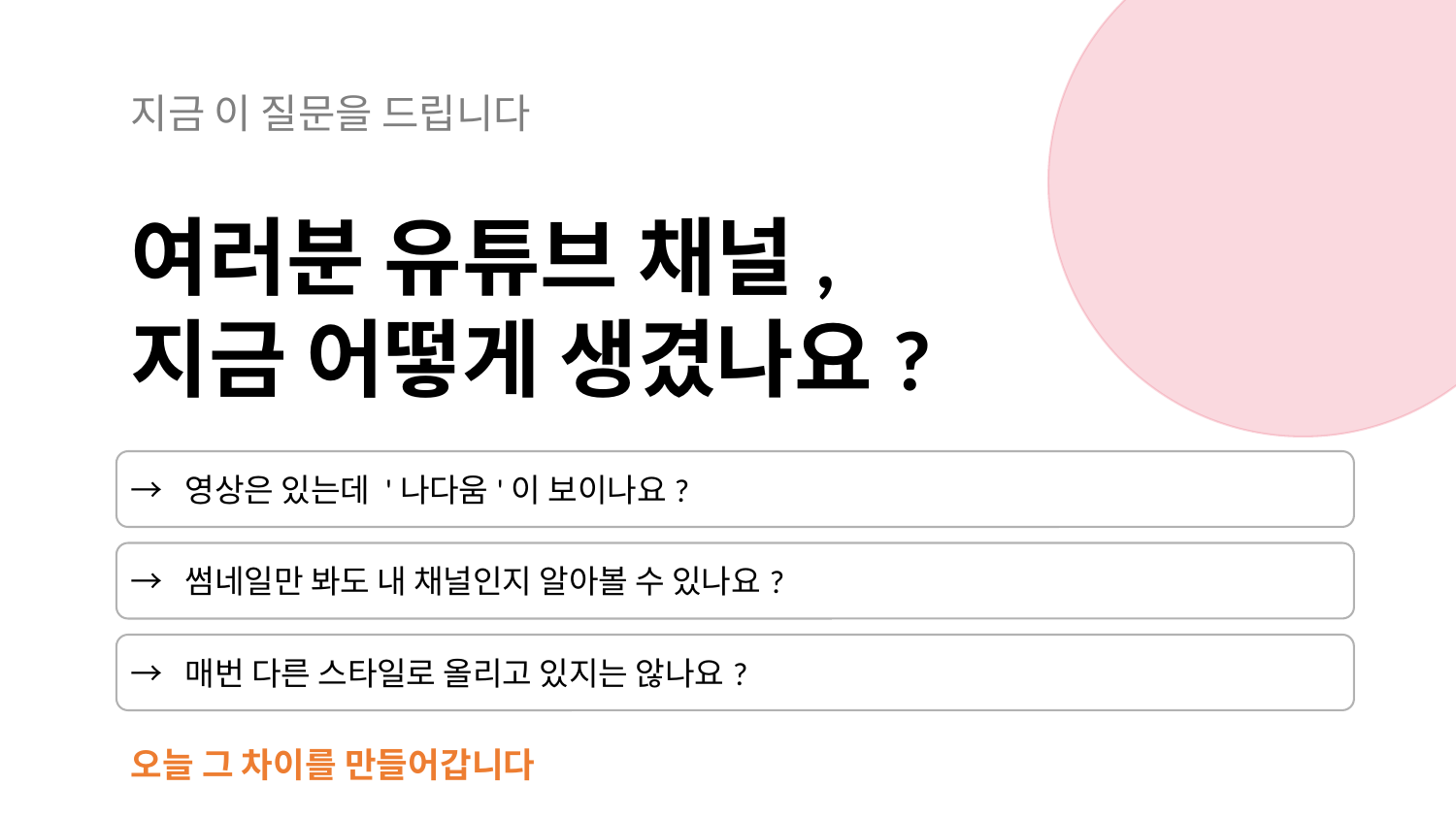

지금 이 질문을 드립니다
여러분 유튜브 채널,
지금 어떻게 생겼나요?

→  영상은 있는데 '나다움'이 보이나요?

→  썸네일만 봐도 내 채널인지 알아볼 수 있나요?

→  매번 다른 스타일로 올리고 있지는 않나요?
오늘 그 차이를 만들어갑니다